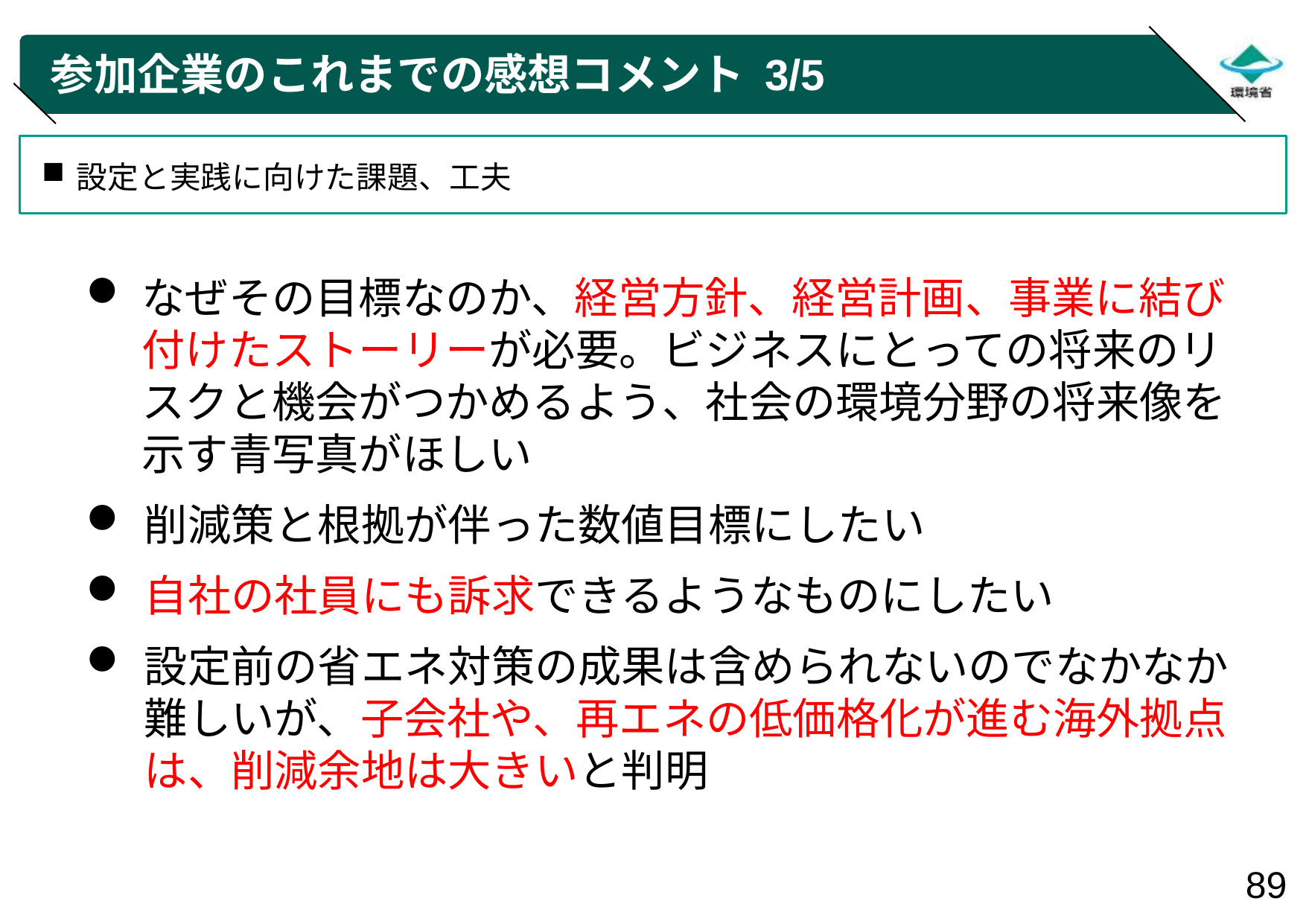

# 参加企業のこれまでの感想コメント 3/5
設定と実践に向けた課題、工夫
なぜその目標なのか、経営方針、経営計画、事業に結び付けたストーリーが必要。ビジネスにとっての将来のリスクと機会がつかめるよう、社会の環境分野の将来像を示す青写真がほしい
削減策と根拠が伴った数値目標にしたい
自社の社員にも訴求できるようなものにしたい
設定前の省エネ対策の成果は含められないのでなかなか難しいが、子会社や、再エネの低価格化が進む海外拠点は、削減余地は大きいと判明